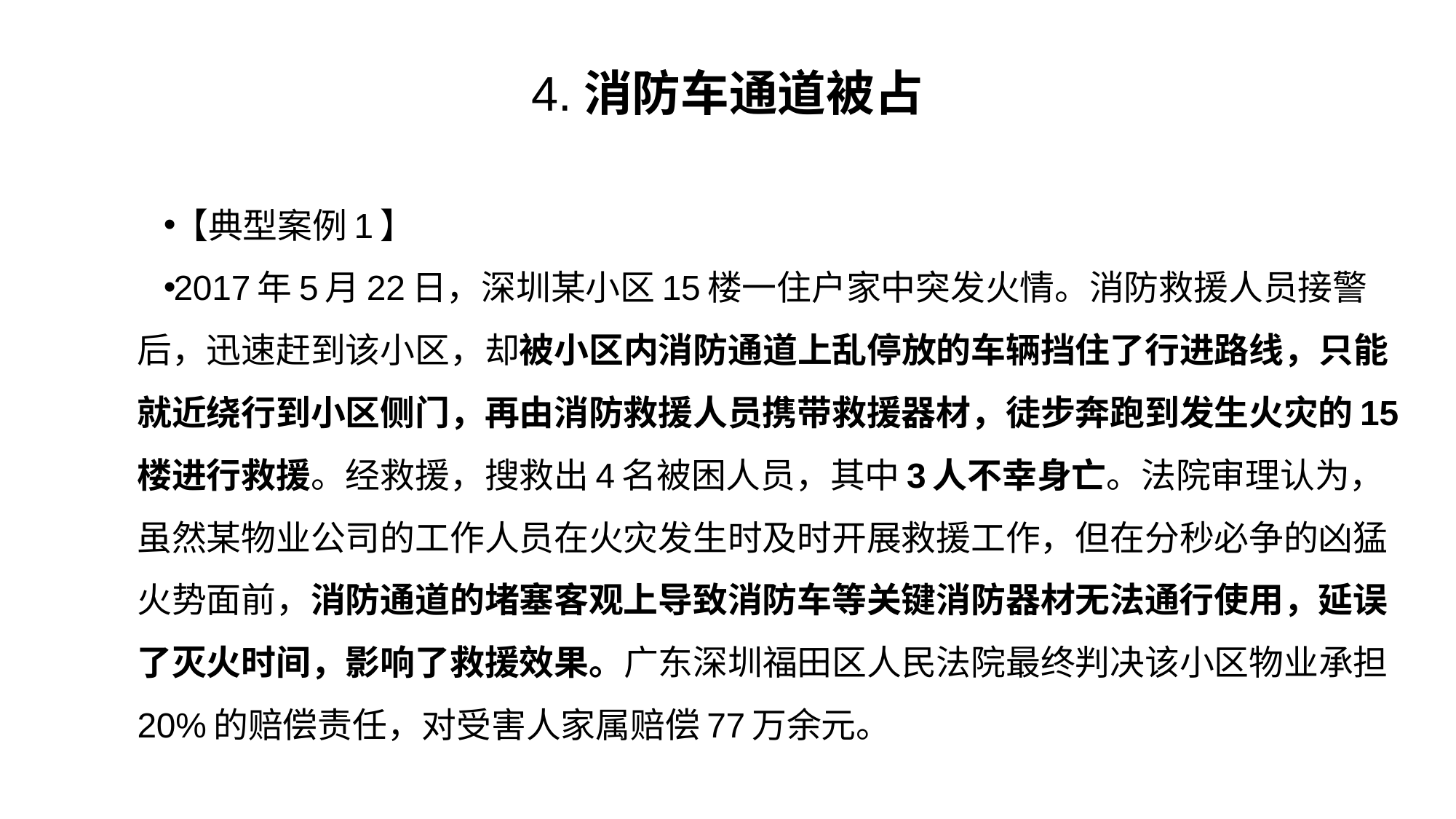

# 4.消防车通道被占
【典型案例1】
2017年5月22日，深圳某小区15楼一住户家中突发火情。消防救援人员接警后，迅速赶到该小区，却被小区内消防通道上乱停放的车辆挡住了行进路线，只能就近绕行到小区侧门，再由消防救援人员携带救援器材，徒步奔跑到发生火灾的15楼进行救援。经救援，搜救出4名被困人员，其中3人不幸身亡。法院审理认为，虽然某物业公司的工作人员在火灾发生时及时开展救援工作，但在分秒必争的凶猛火势面前，消防通道的堵塞客观上导致消防车等关键消防器材无法通行使用，延误了灭火时间，影响了救援效果。广东深圳福田区人民法院最终判决该小区物业承担20%的赔偿责任，对受害人家属赔偿77万余元。